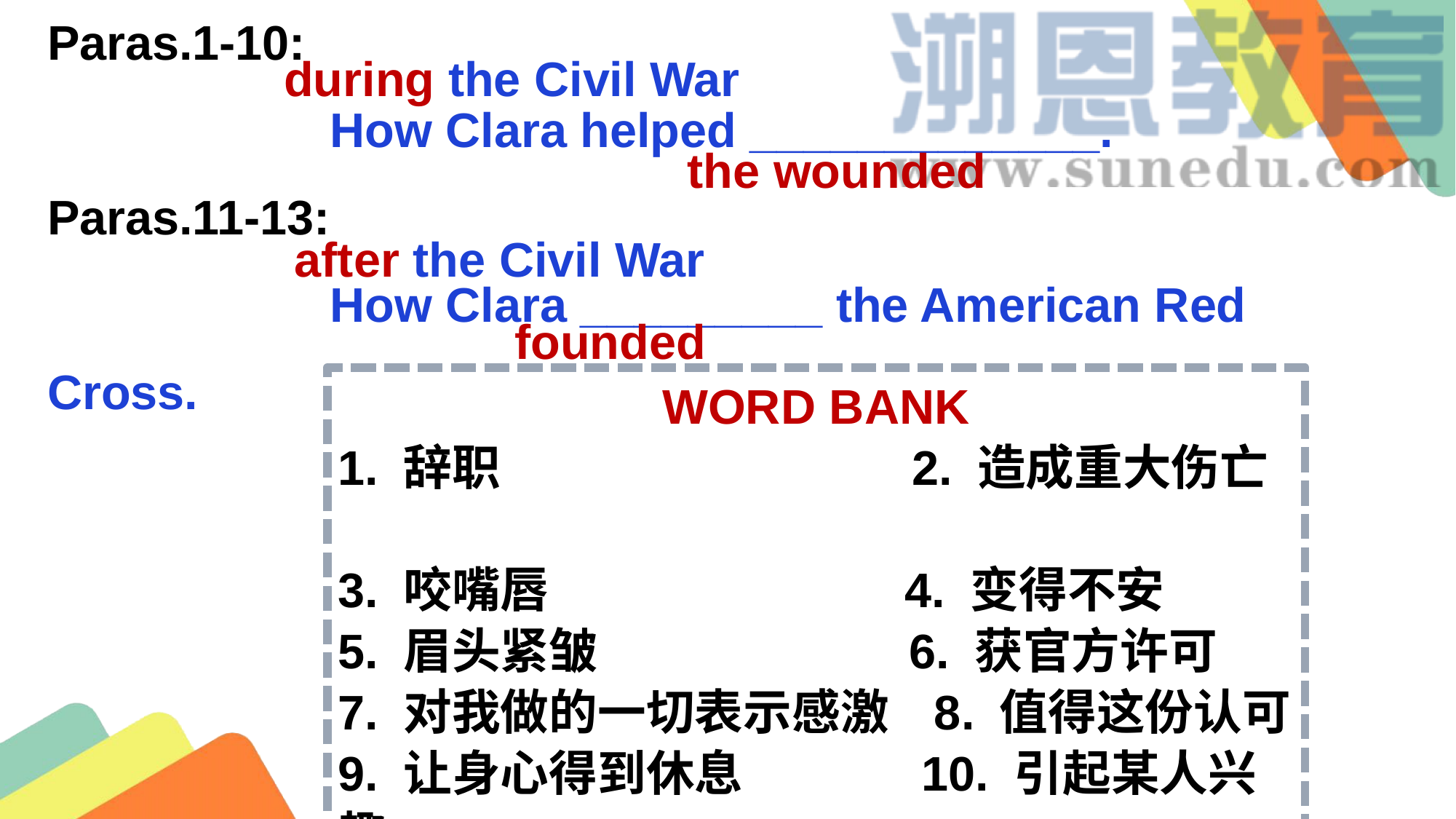

Paras.1-10:
                     How Clara helped _____________.
Paras.11-13:
                     How Clara _________ the American Red Cross.
during the Civil War
the wounded
after the Civil War
founded
WORD BANK
1. 辞职                                    2. 造成重大伤亡
3. 咬嘴唇                               4. 变得不安
5. 眉头紧皱                           6. 获官方许可
7. 对我做的一切表示感激   8. 值得这份认可
9. 让身心得到休息               10. 引起某人兴趣
11. 萌生了想法                      12. 无惧的(单词)